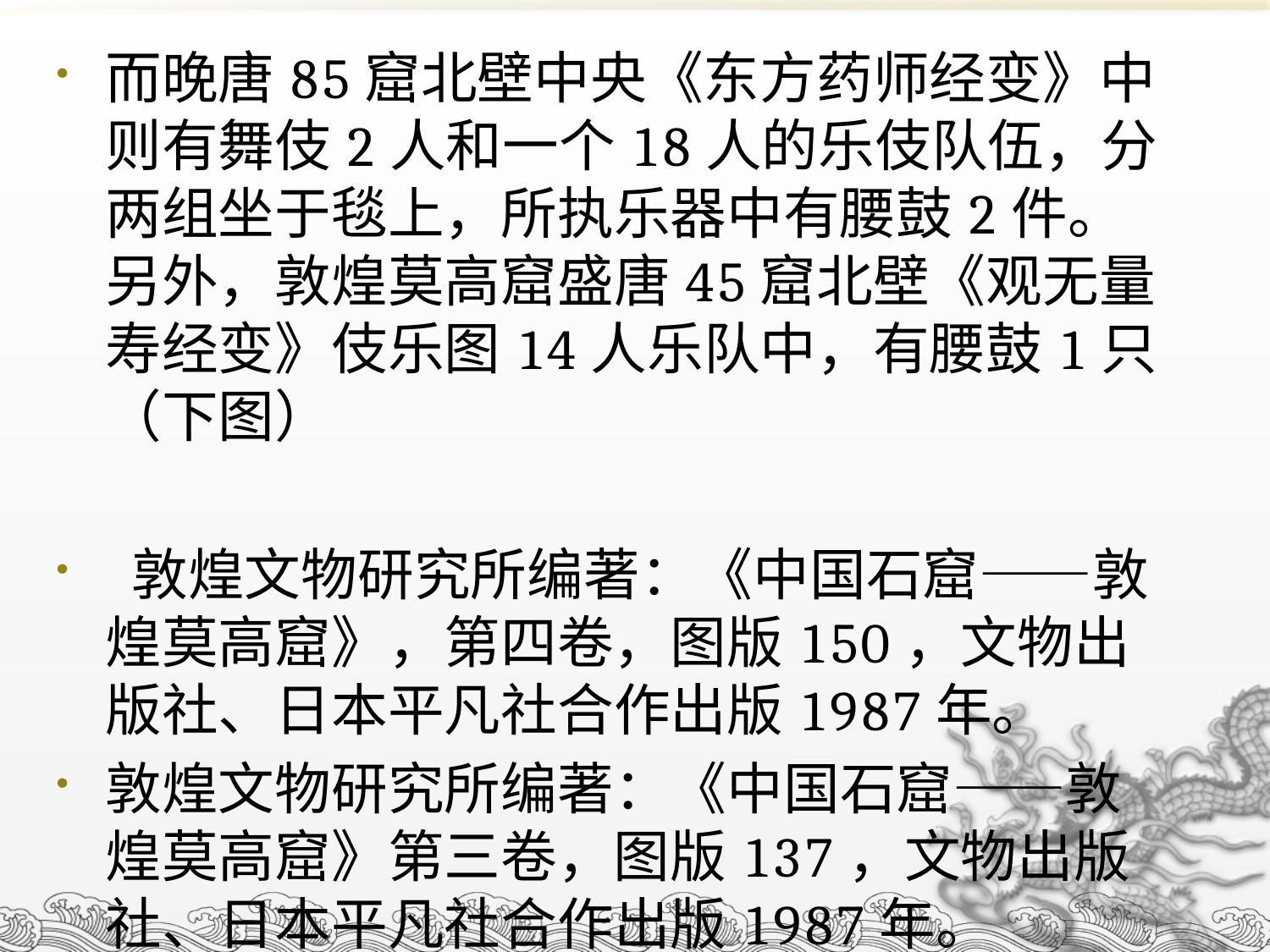

而晚唐85窟北壁中央《东方药师经变》中则有舞伎2人和一个18人的乐伎队伍，分两组坐于毯上，所执乐器中有腰鼓2件。另外，敦煌莫高窟盛唐45窟北壁《观无量寿经变》伎乐图14人乐队中，有腰鼓1只（下图）

 敦煌文物研究所编著：《中国石窟——敦煌莫高窟》，第四卷，图版150，文物出版社、日本平凡社合作出版1987年。
敦煌文物研究所编著：《中国石窟——敦煌莫高窟》第三卷，图版137，文物出版社、日本平凡社合作出版1987年。

#